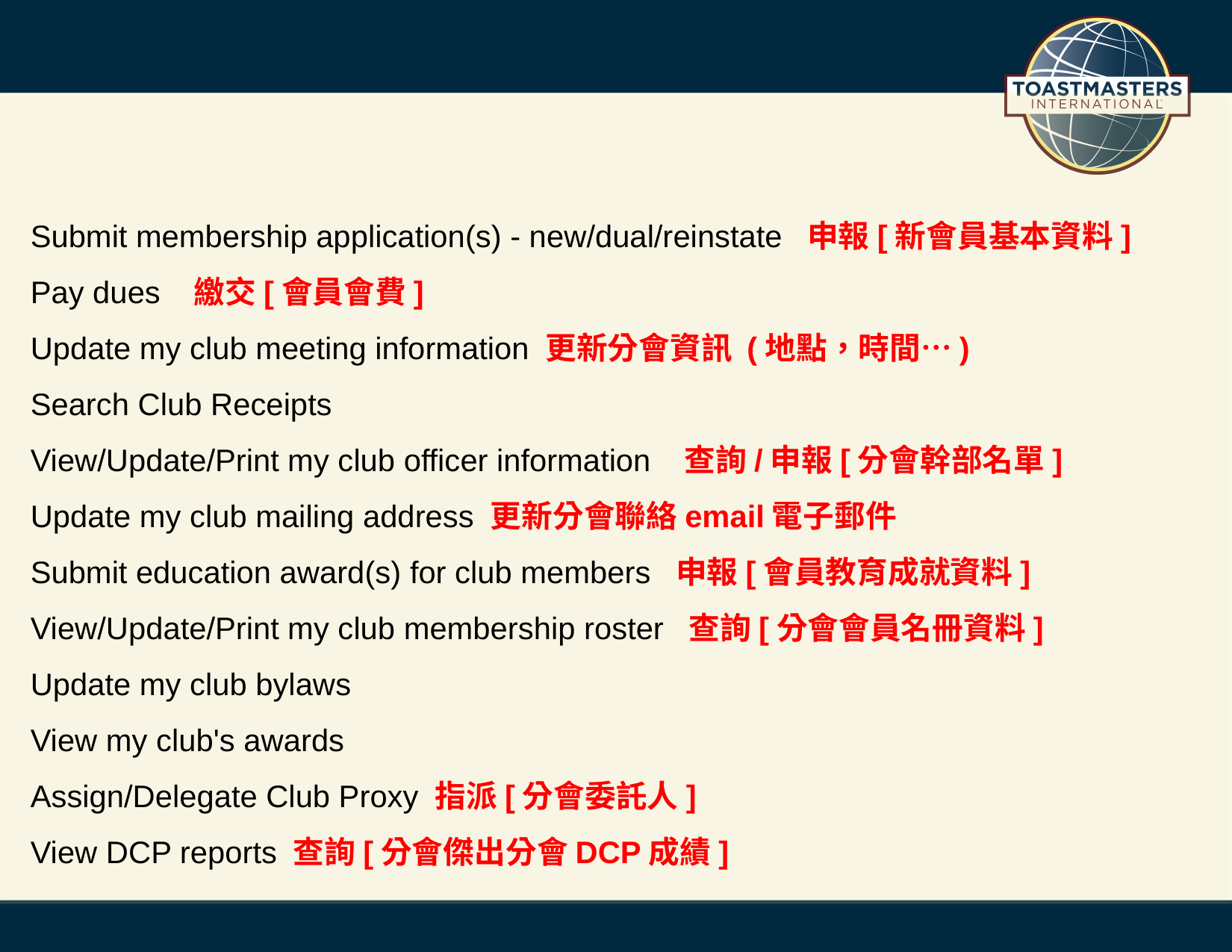

Submit membership application(s) - new/dual/reinstate  申報[新會員基本資料]
Pay dues   繳交[會員會費]
Update my club meeting information 更新分會資訊 (地點，時間…)
Search Club Receipts
View/Update/Print my club officer information   查詢/申報[分會幹部名單]
Update my club mailing address 更新分會聯絡email電子郵件
Submit education award(s) for club members  申報[會員教育成就資料]
View/Update/Print my club membership roster  查詢[分會會員名冊資料]
Update my club bylaws
View my club's awards
Assign/Delegate Club Proxy 指派[分會委託人]
View DCP reports 查詢[分會傑出分會DCP成績]

19